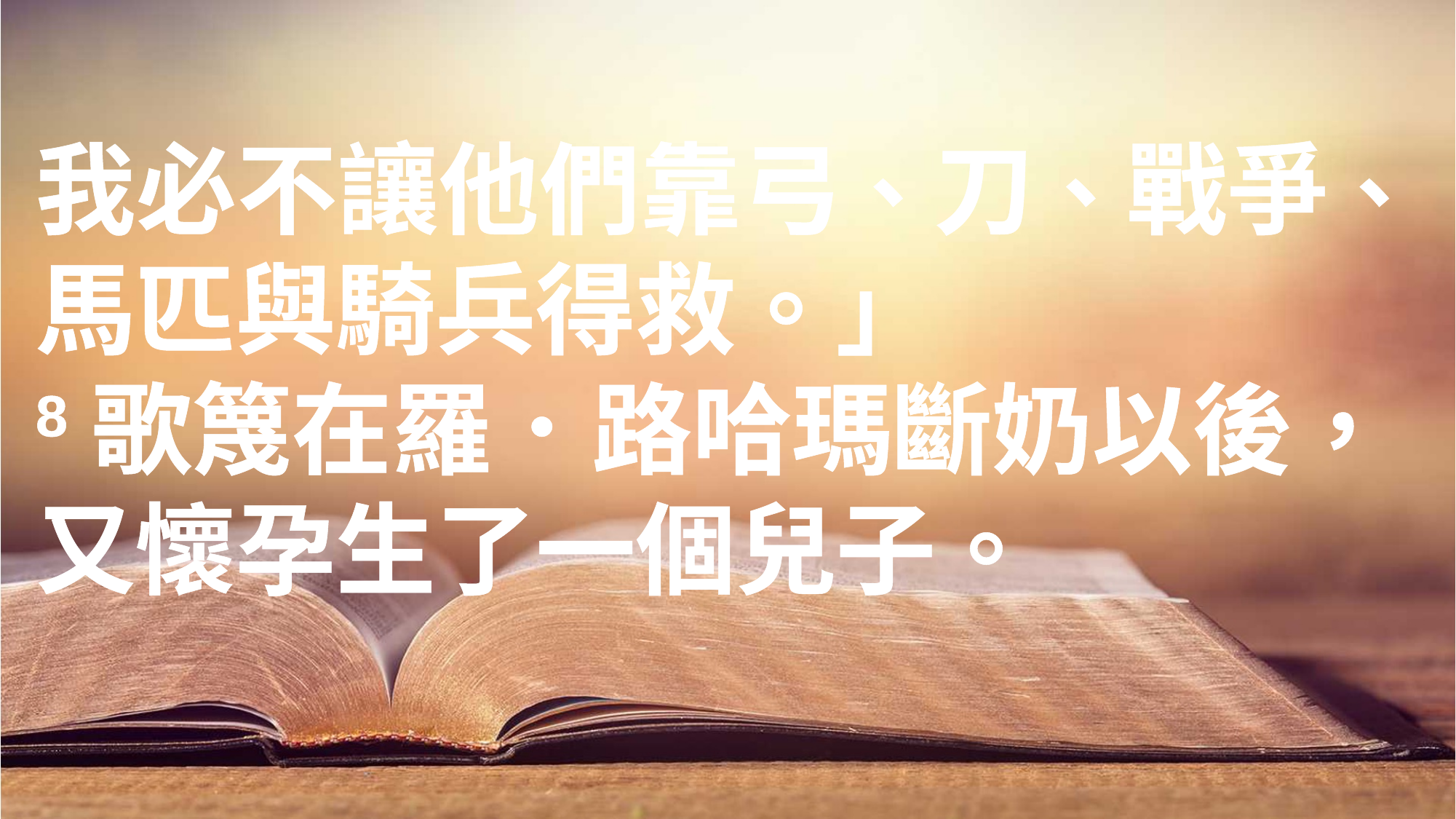

我必不讓他們靠弓、刀、戰爭、馬匹與騎兵得救。」
8歌篾在羅．路哈瑪斷奶以後，
又懷孕生了一個兒子。